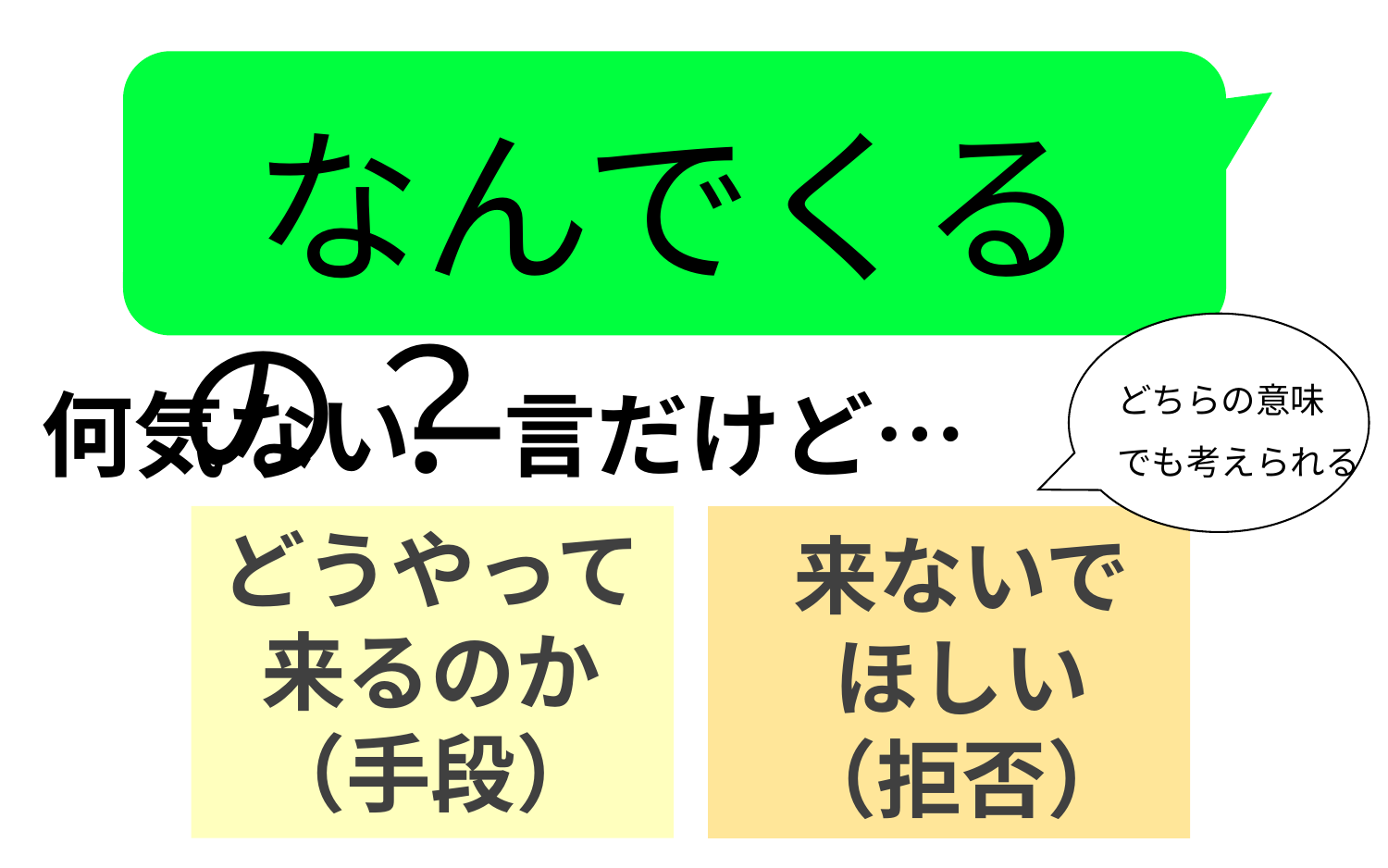

なんでくるの？

どちらの意味
でも考えられる
何気ない一言だけど…

来ないで
ほしい
（拒否）

どうやって
来るのか
（手段）